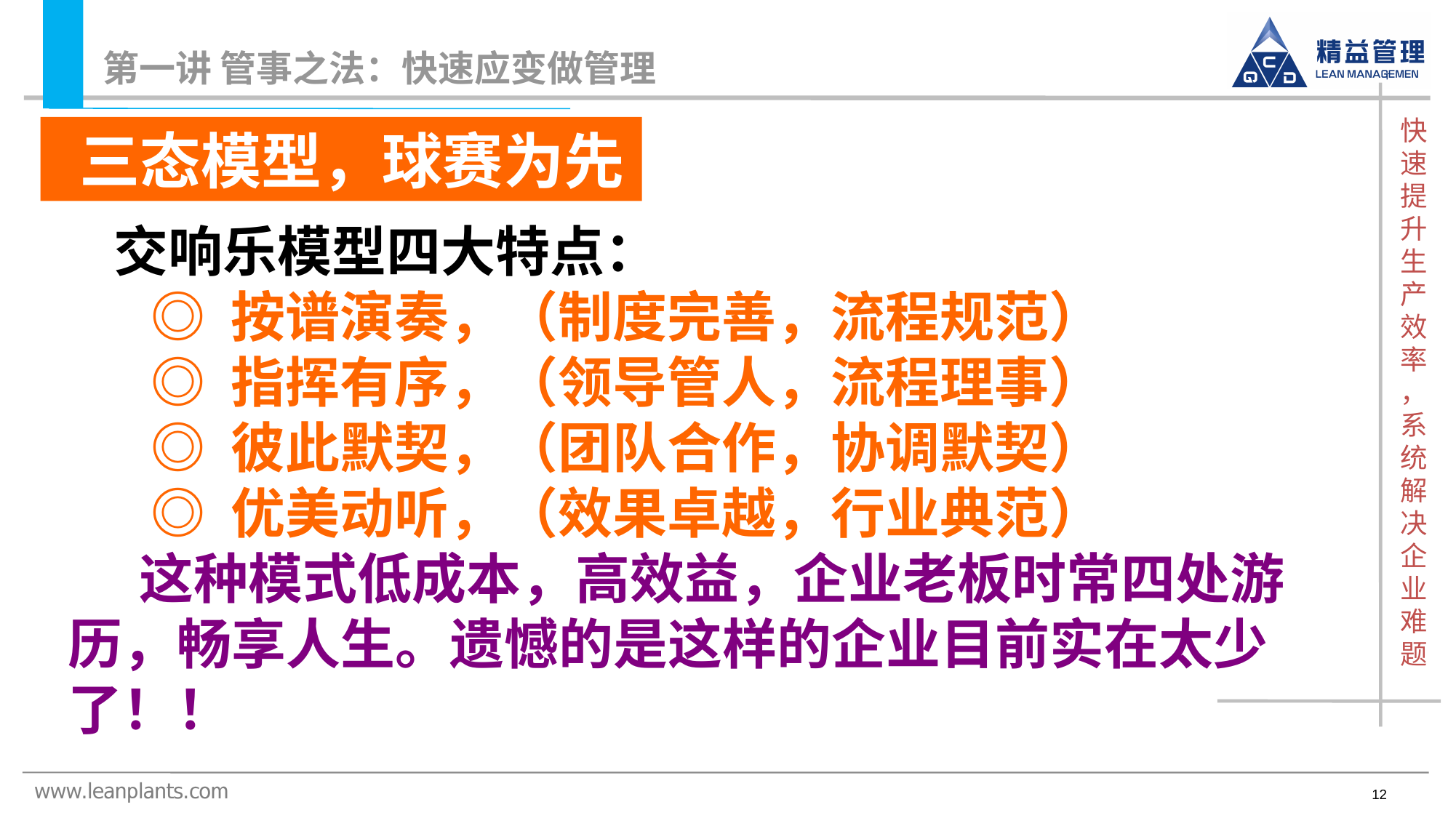

第一讲 管事之法：快速应变做管理

 三态模型，球赛为先
交响乐模型四大特点：
   ◎ 按谱演奏，（制度完善，流程规范）
   ◎ 指挥有序，（领导管人，流程理事）
   ◎ 彼此默契，（团队合作，协调默契）
   ◎ 优美动听，（效果卓越，行业典范）
 这种模式低成本，高效益，企业老板时常四处游历，畅享人生。遗憾的是这样的企业目前实在太少了！！